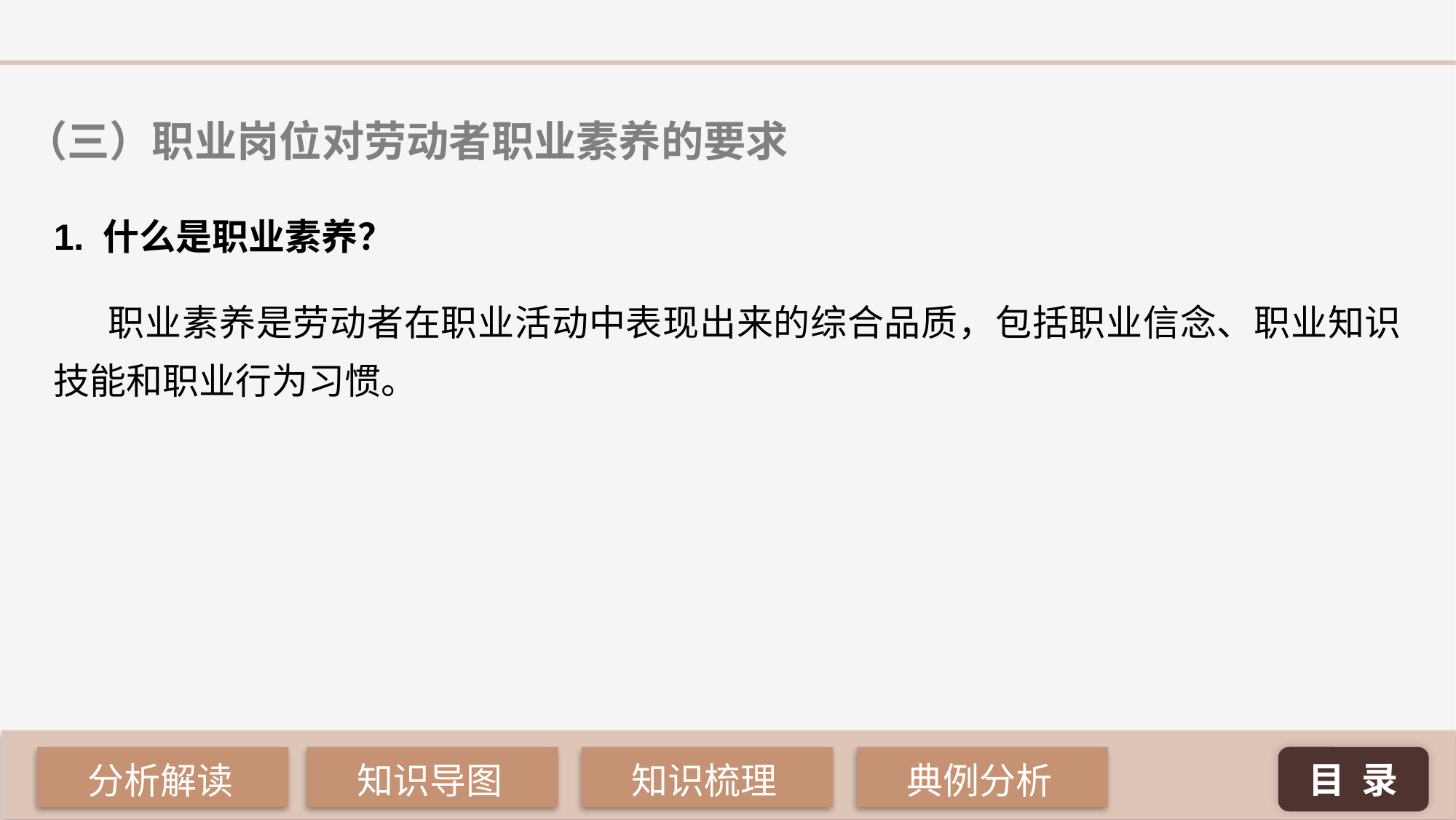

（三）职业岗位对劳动者职业素养的要求
1. 什么是职业素养？
职业素养是劳动者在职业活动中表现出来的综合品质，包括职业信念、职业知识技能和职业行为习惯。